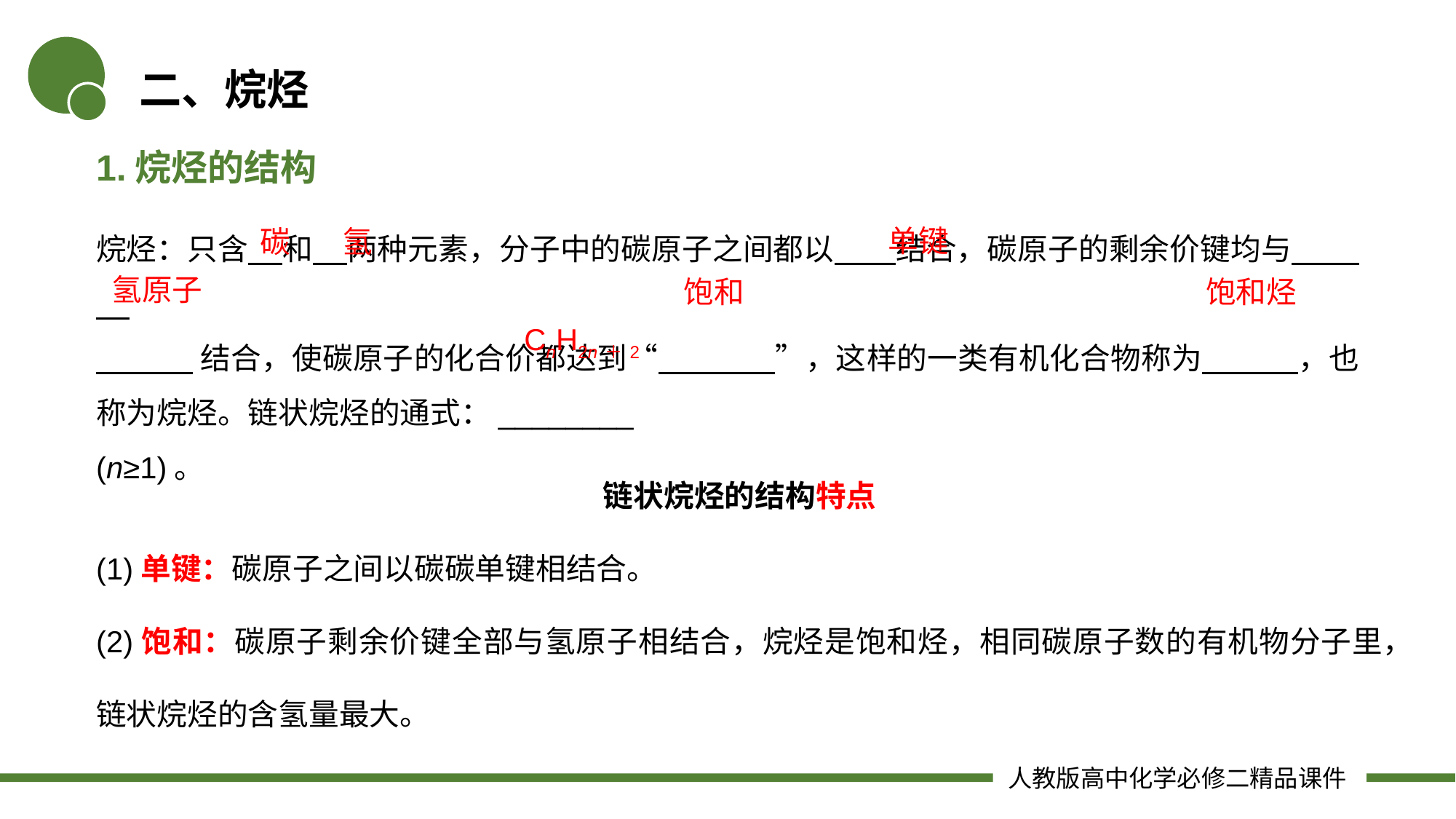

二、烷烃
1.烷烃的结构
烷烃：只含     和     两种元素，分子中的碳原子之间都以         结合，碳原子的剩余价键均与
              结合，使碳原子的化合价都达到“                 ”，这样的一类有机化合物称为              ，也称为烷烃。链状烷烃的通式：________
(n≥1)。
单键
碳
氢
氢原子
饱和
饱和烃
CnH2n＋2
链状烷烃的结构特点
(1)单键：碳原子之间以碳碳单键相结合。
(2)饱和：碳原子剩余价键全部与氢原子相结合，烷烃是饱和烃，相同碳原子数的有机物分子里，链状烷烃的含氢量最大。